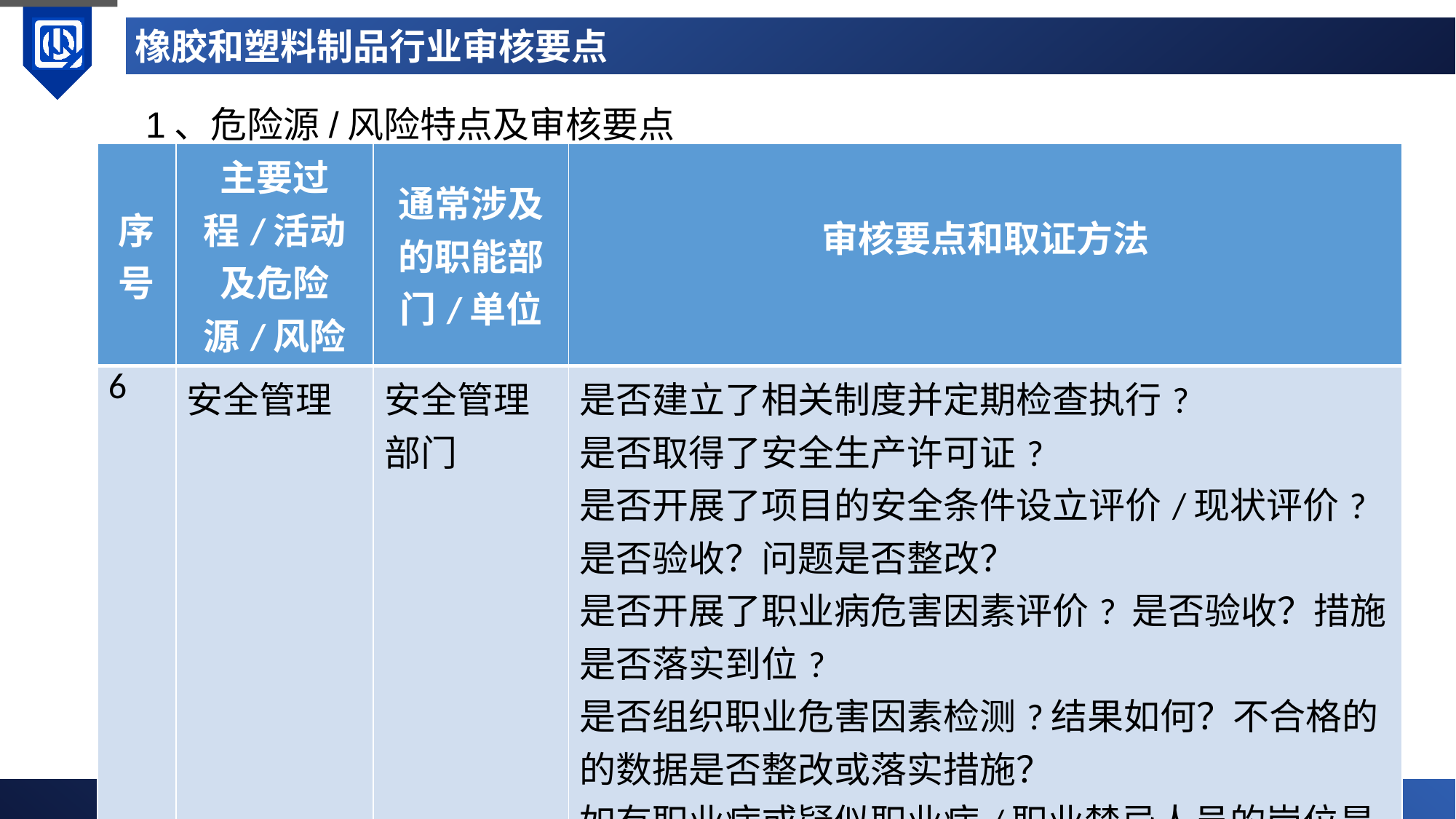

# 橡胶和塑料制品行业审核要点
1、危险源/风险特点及审核要点

| 序号 | 主要过程/活动及危险源/风险 | 通常涉及的职能部门/单位 | 审核要点和取证方法 |
| --- | --- | --- | --- |
| 6 | 安全管理 | 安全管理部门 | 是否建立了相关制度并定期检查执行? 是否取得了安全生产许可证? 是否开展了项目的安全条件设立评价/现状评价? 是否验收？问题是否整改？ 是否开展了职业病危害因素评价? 是否验收？措施是否落实到位? 是否组织职业危害因素检测?结果如何？不合格的的数据是否整改或落实措施？ 如有职业病或疑似职业病/职业禁忌人员的岗位是否进行调整或安排？ |